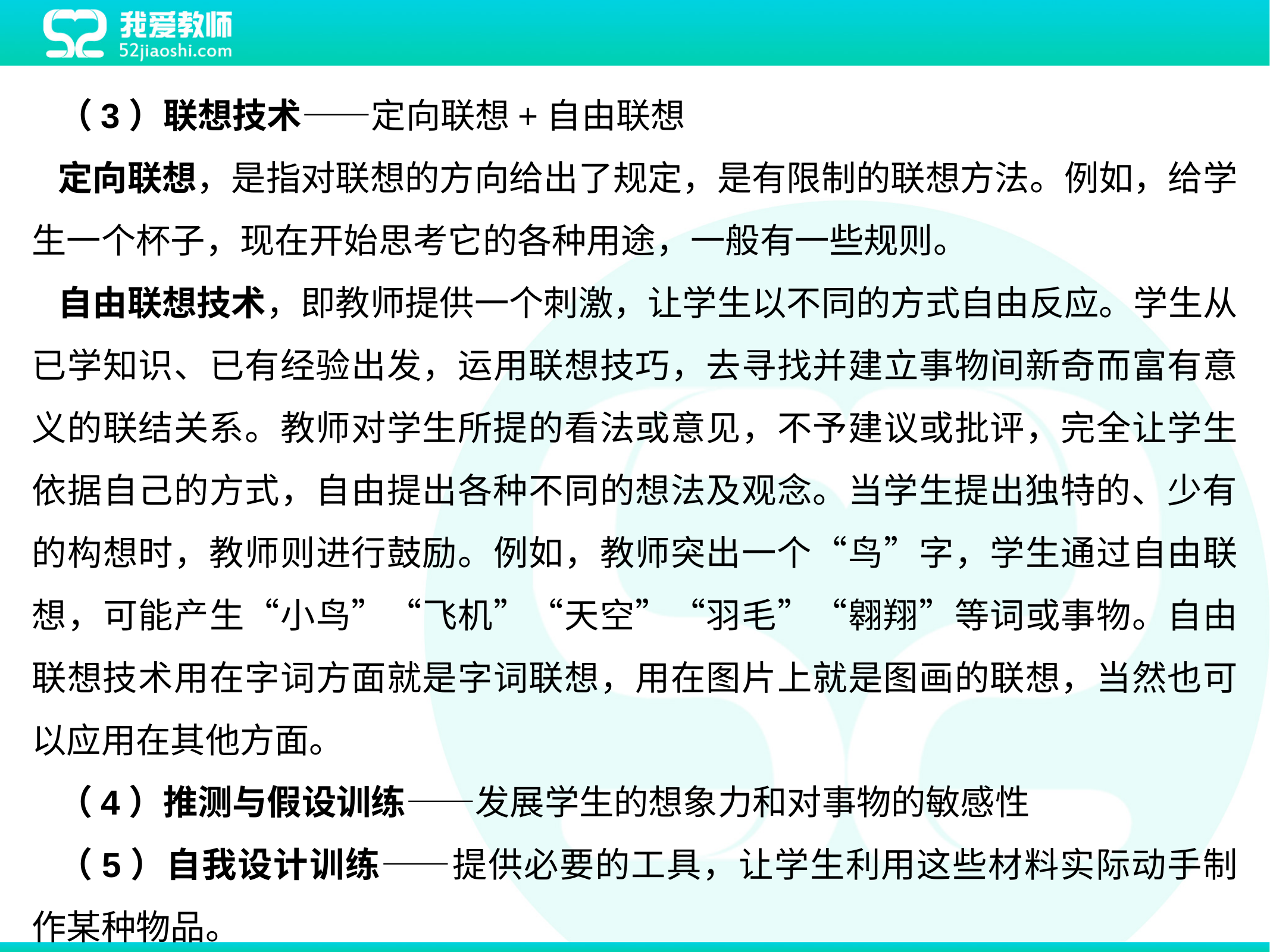

（3）联想技术——定向联想+自由联想
定向联想，是指对联想的方向给出了规定，是有限制的联想方法。例如，给学生一个杯子，现在开始思考它的各种用途，一般有一些规则。
自由联想技术，即教师提供一个刺激，让学生以不同的方式自由反应。学生从已学知识、已有经验出发，运用联想技巧，去寻找并建立事物间新奇而富有意义的联结关系。教师对学生所提的看法或意见，不予建议或批评，完全让学生依据自己的方式，自由提出各种不同的想法及观念。当学生提出独特的、少有的构想时，教师则进行鼓励。例如，教师突出一个“鸟”字，学生通过自由联想，可能产生“小鸟”“飞机”“天空”“羽毛”“翱翔”等词或事物。自由联想技术用在字词方面就是字词联想，用在图片上就是图画的联想，当然也可以应用在其他方面。
（4）推测与假设训练——发展学生的想象力和对事物的敏感性
（5）自我设计训练——提供必要的工具，让学生利用这些材料实际动手制作某种物品。